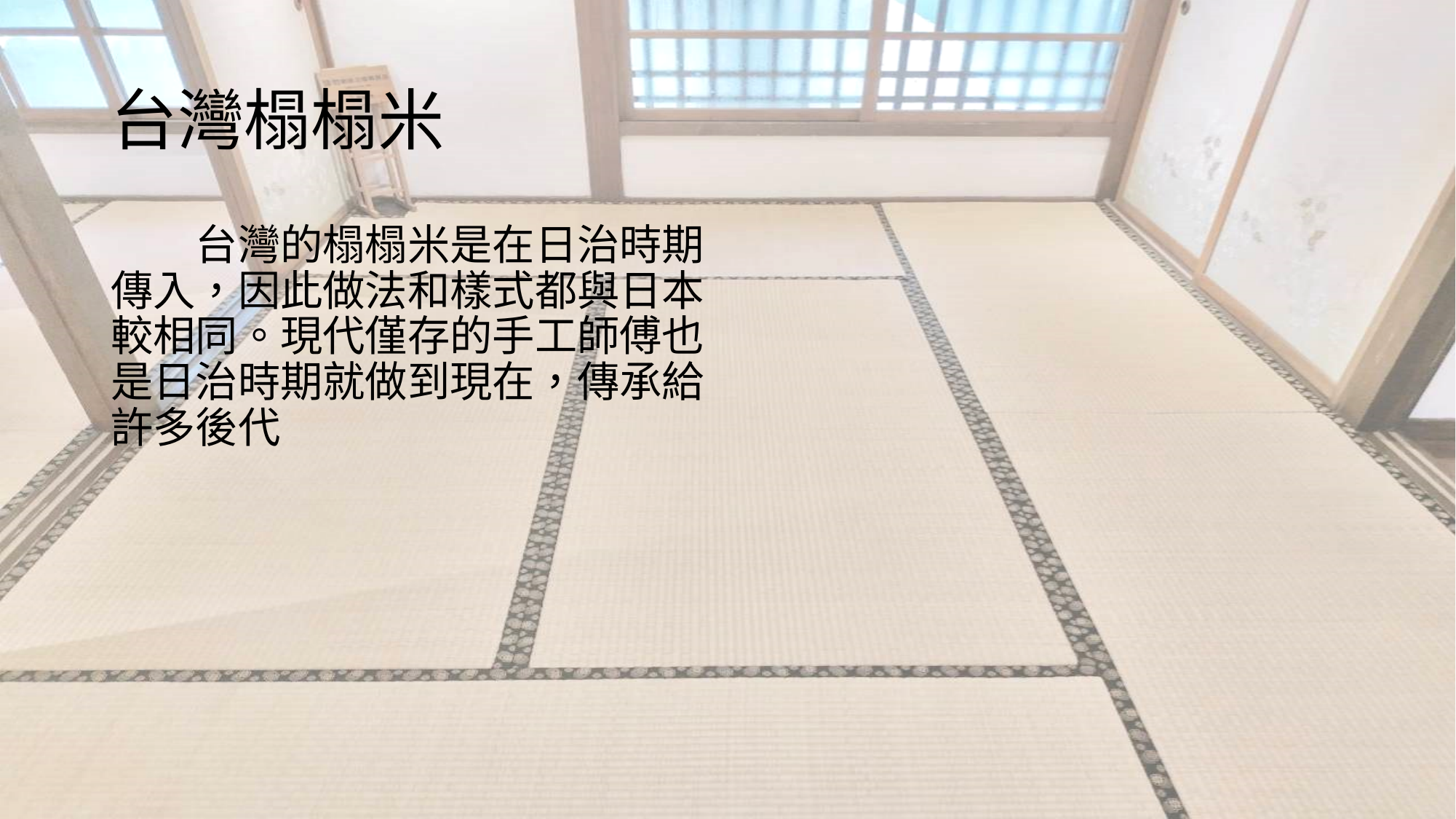

# 台灣榻榻米
　　台灣的榻榻米是在日治時期傳入，因此做法和樣式都與日本較相同。現代僅存的手工師傅也是日治時期就做到現在，傳承給許多後代